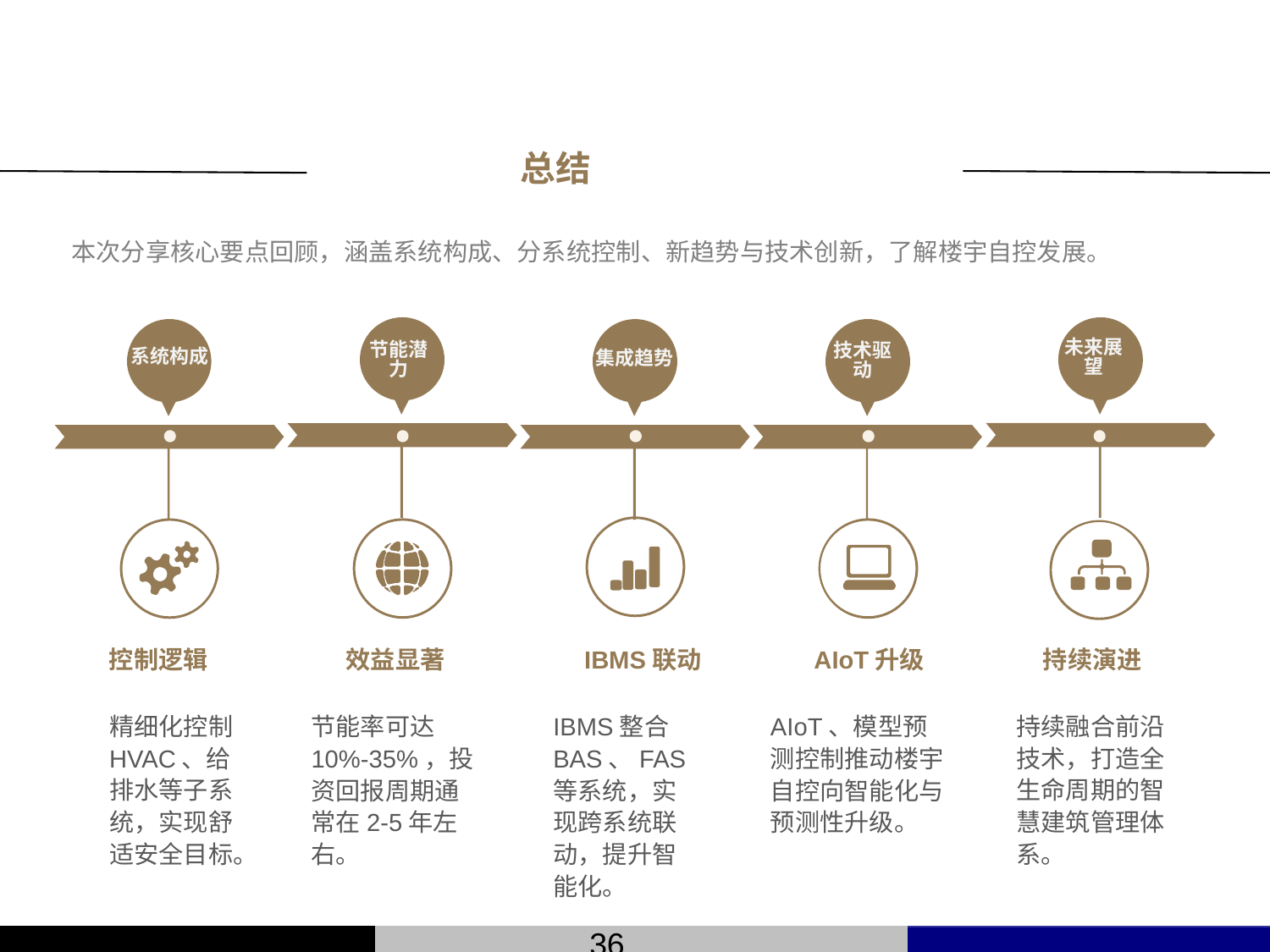

总结
本次分享核心要点回顾，涵盖系统构成、分系统控制、新趋势与技术创新，了解楼宇自控发展。

未来展望
集成趋势
系统构成
节能潜力
技术驱动

控制逻辑
效益显著
IBMS联动
AIoT升级
持续演进
精细化控制HVAC、给排水等子系统，实现舒适安全目标。
节能率可达10%-35%，投资回报周期通常在2-5年左右。
IBMS整合BAS、FAS等系统，实现跨系统联动，提升智能化。
AIoT、模型预测控制推动楼宇自控向智能化与预测性升级。
持续融合前沿技术，打造全生命周期的智慧建筑管理体系。